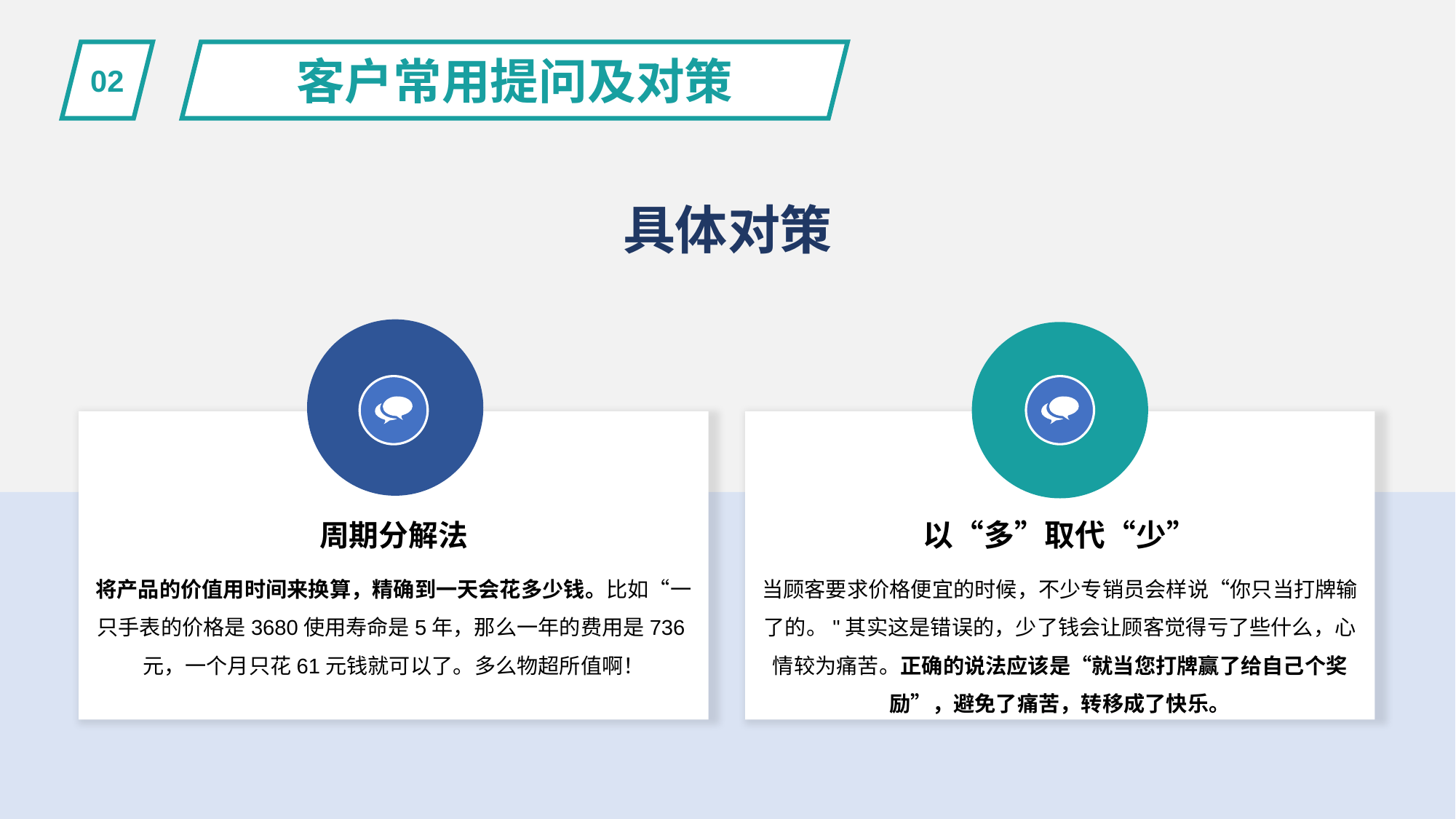

02
客户常用提问及对策
具体对策

周期分解法
以“多”取代“少”
将产品的价值用时间来换算，精确到一天会花多少钱。比如“一只手表的价格是3680使用寿命是5年，那么一年的费用是736元，一个月只花61元钱就可以了。多么物超所值啊！
当顾客要求价格便宜的时候，不少专销员会样说“你只当打牌输了的。"其实这是错误的，少了钱会让顾客觉得亏了些什么，心情较为痛苦。正确的说法应该是“就当您打牌赢了给自己个奖励”，避免了痛苦，转移成了快乐。